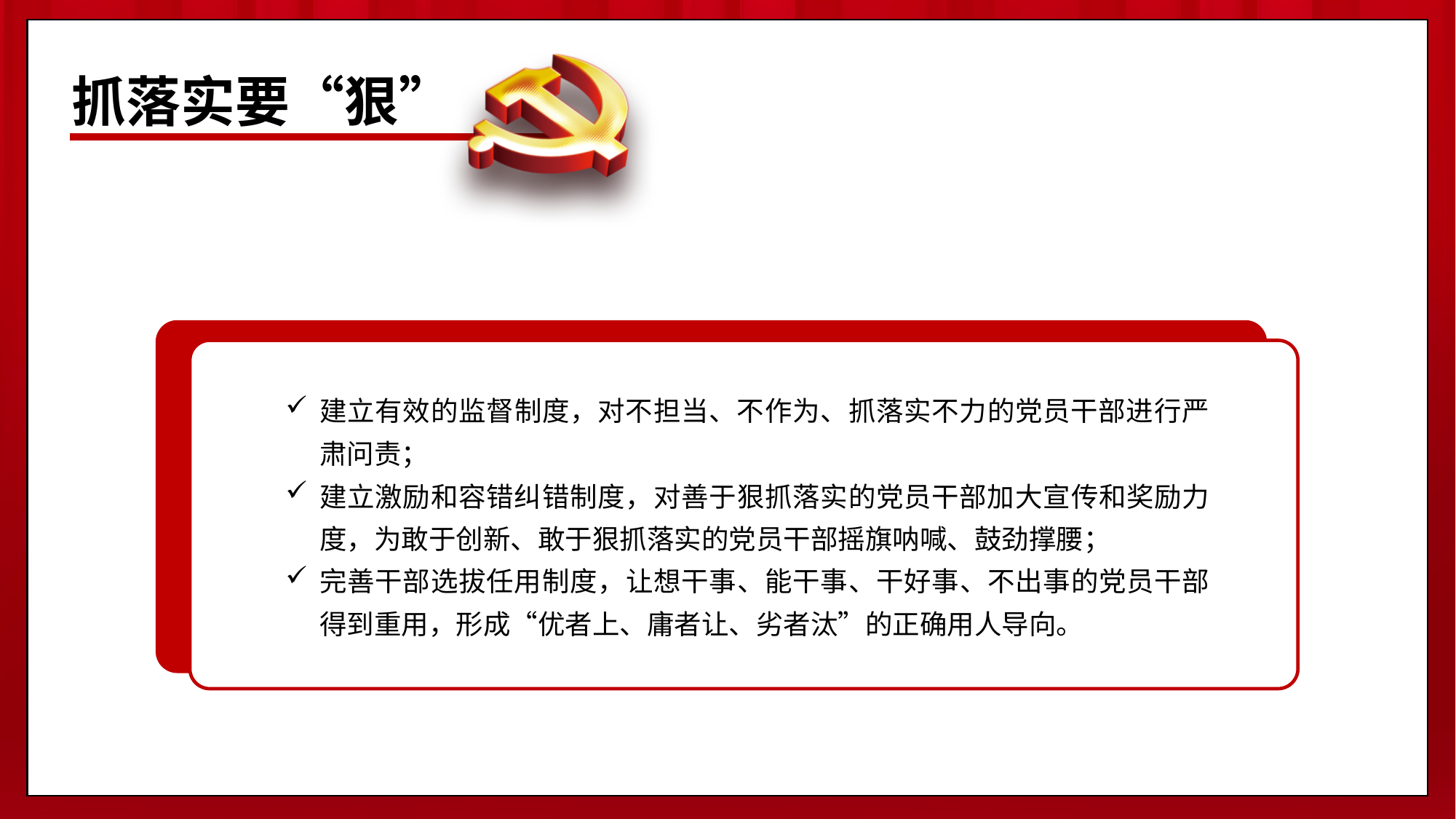

抓落实要“狠”

建立有效的监督制度，对不担当、不作为、抓落实不力的党员干部进行严肃问责；
建立激励和容错纠错制度，对善于狠抓落实的党员干部加大宣传和奖励力度，为敢于创新、敢于狠抓落实的党员干部摇旗呐喊、鼓劲撑腰；
完善干部选拔任用制度，让想干事、能干事、干好事、不出事的党员干部得到重用，形成“优者上、庸者让、劣者汰”的正确用人导向。